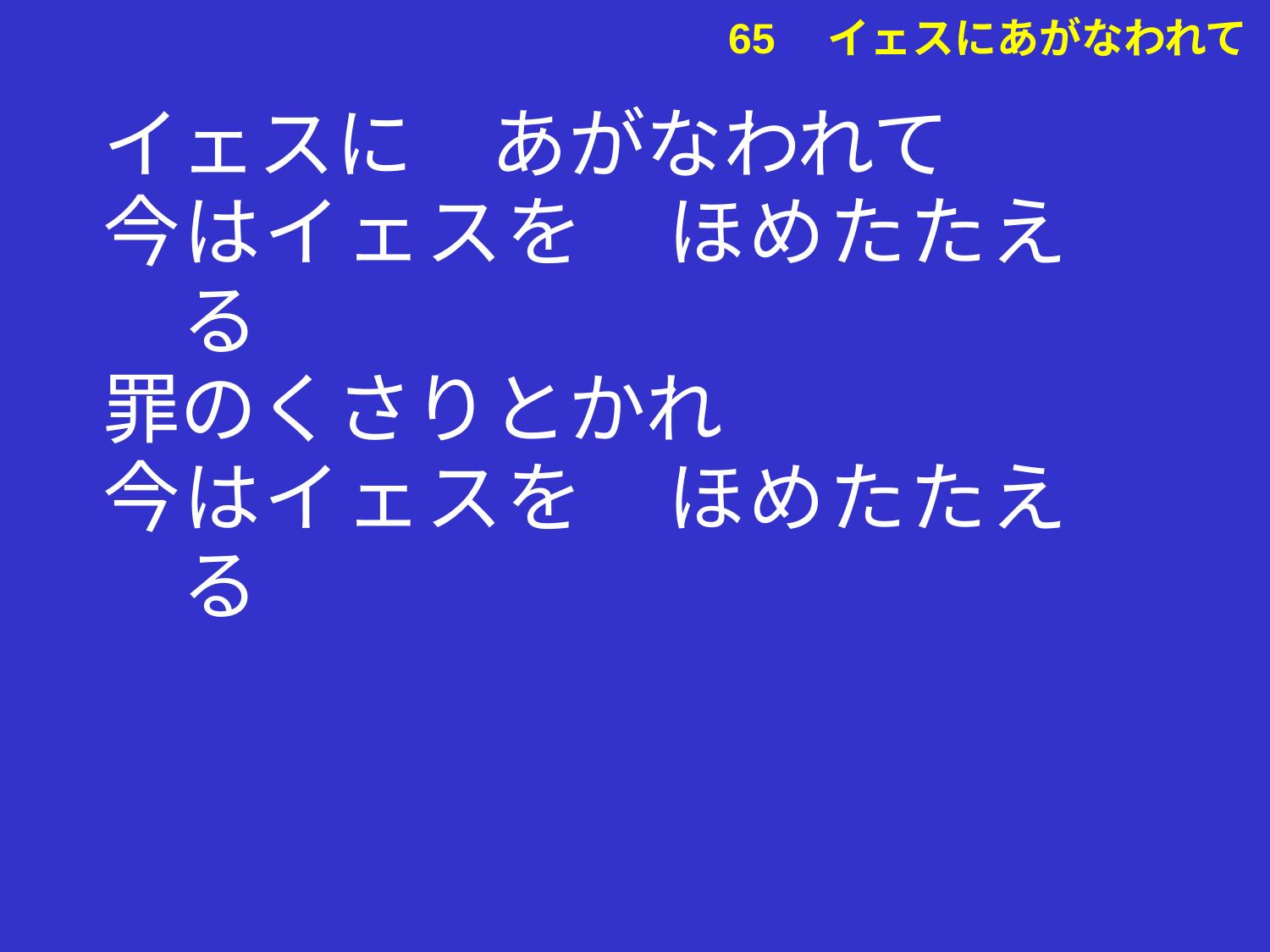

イェスに　あがなわれて
今はイェスを　ほめたたえる
罪のくさりとかれ
今はイェスを　ほめたたえる
# 65　イェスにあがなわれて